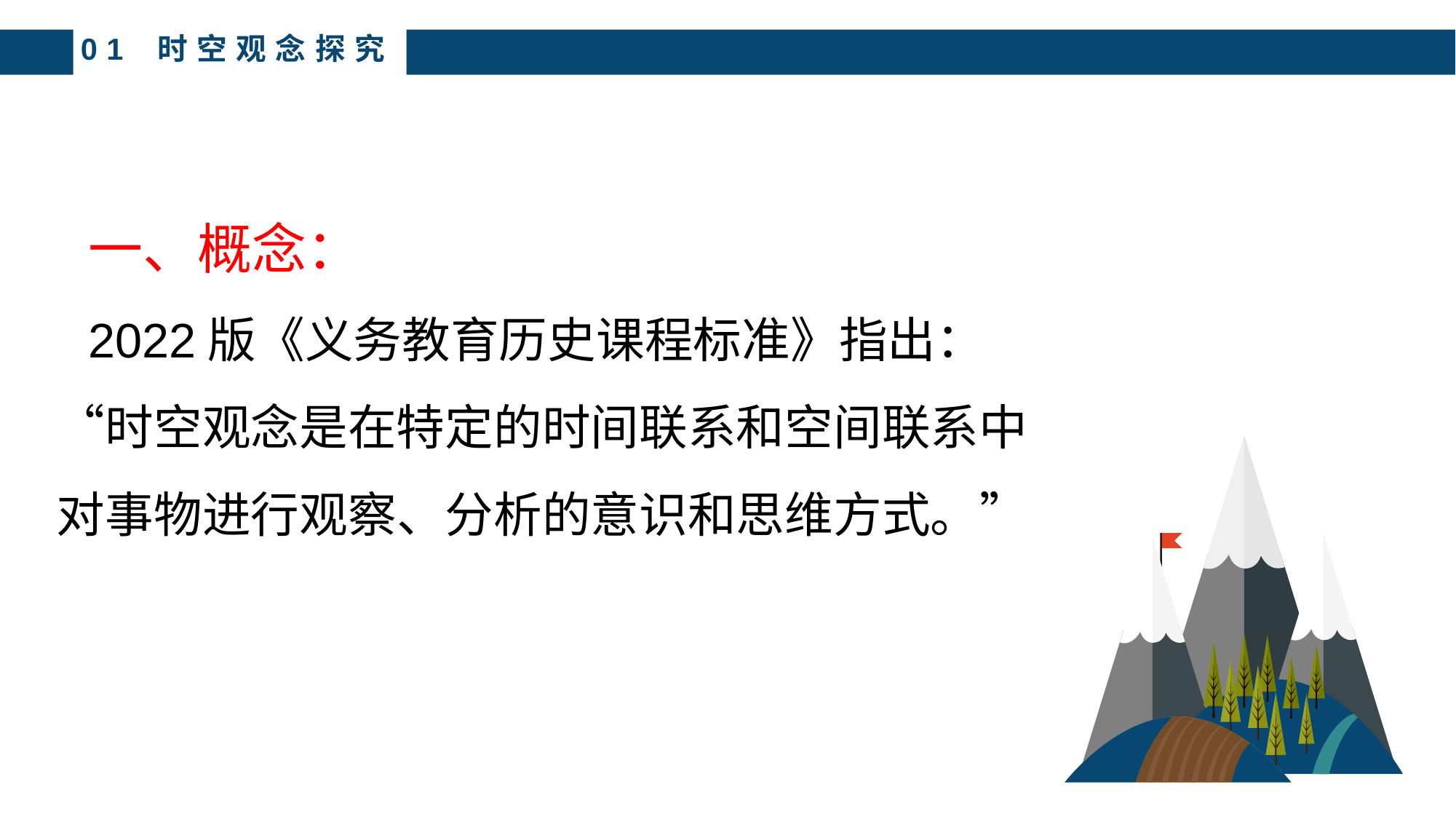

01 时空观念探究

一、概念：
2022版《义务教育历史课程标准》指出：“时空观念是在特定的时间联系和空间联系中对事物进行观察、分析的意识和思维方式。”